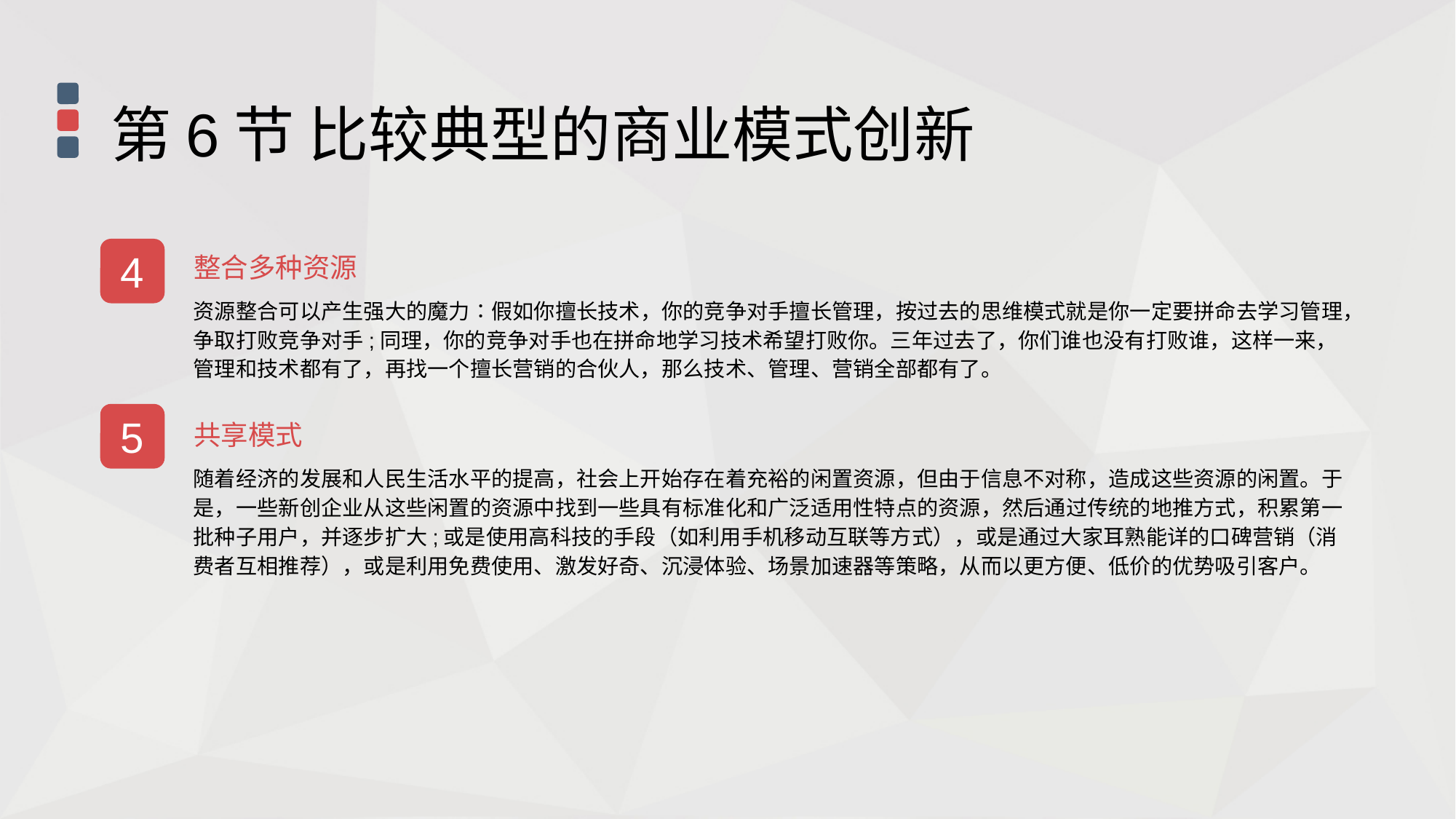

第6节 比较典型的商业模式创新
4
整合多种资源
资源整合可以产生强大的魔力∶假如你擅长技术，你的竞争对手擅长管理，按过去的思维模式就是你一定要拼命去学习管理，争取打败竞争对手;同理，你的竞争对手也在拼命地学习技术希望打败你。三年过去了，你们谁也没有打败谁，这样一来，管理和技术都有了，再找一个擅长营销的合伙人，那么技术、管理、营销全部都有了。
5
共享模式
随着经济的发展和人民生活水平的提高，社会上开始存在着充裕的闲置资源，但由于信息不对称，造成这些资源的闲置。于是，一些新创企业从这些闲置的资源中找到一些具有标准化和广泛适用性特点的资源，然后通过传统的地推方式，积累第一批种子用户，并逐步扩大;或是使用高科技的手段（如利用手机移动互联等方式），或是通过大家耳熟能详的口碑营销（消费者互相推荐），或是利用免费使用、激发好奇、沉浸体验、场景加速器等策略，从而以更方便、低价的优势吸引客户。